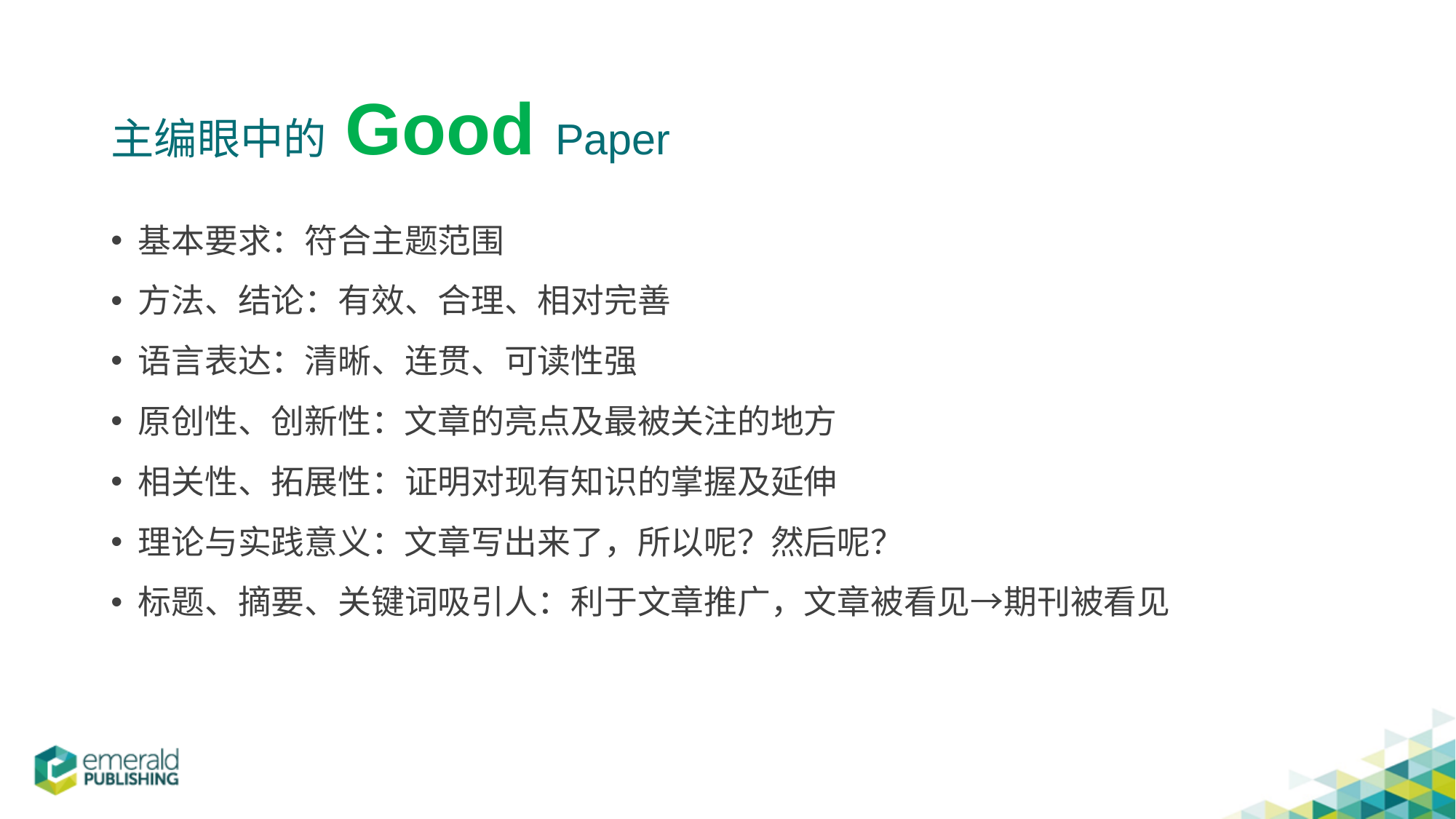

# 主编眼中的 Good Paper
基本要求：符合主题范围
方法、结论：有效、合理、相对完善
语言表达：清晰、连贯、可读性强
原创性、创新性：文章的亮点及最被关注的地方
相关性、拓展性：证明对现有知识的掌握及延伸
理论与实践意义：文章写出来了，所以呢？然后呢？
标题、摘要、关键词吸引人：利于文章推广，文章被看见→期刊被看见